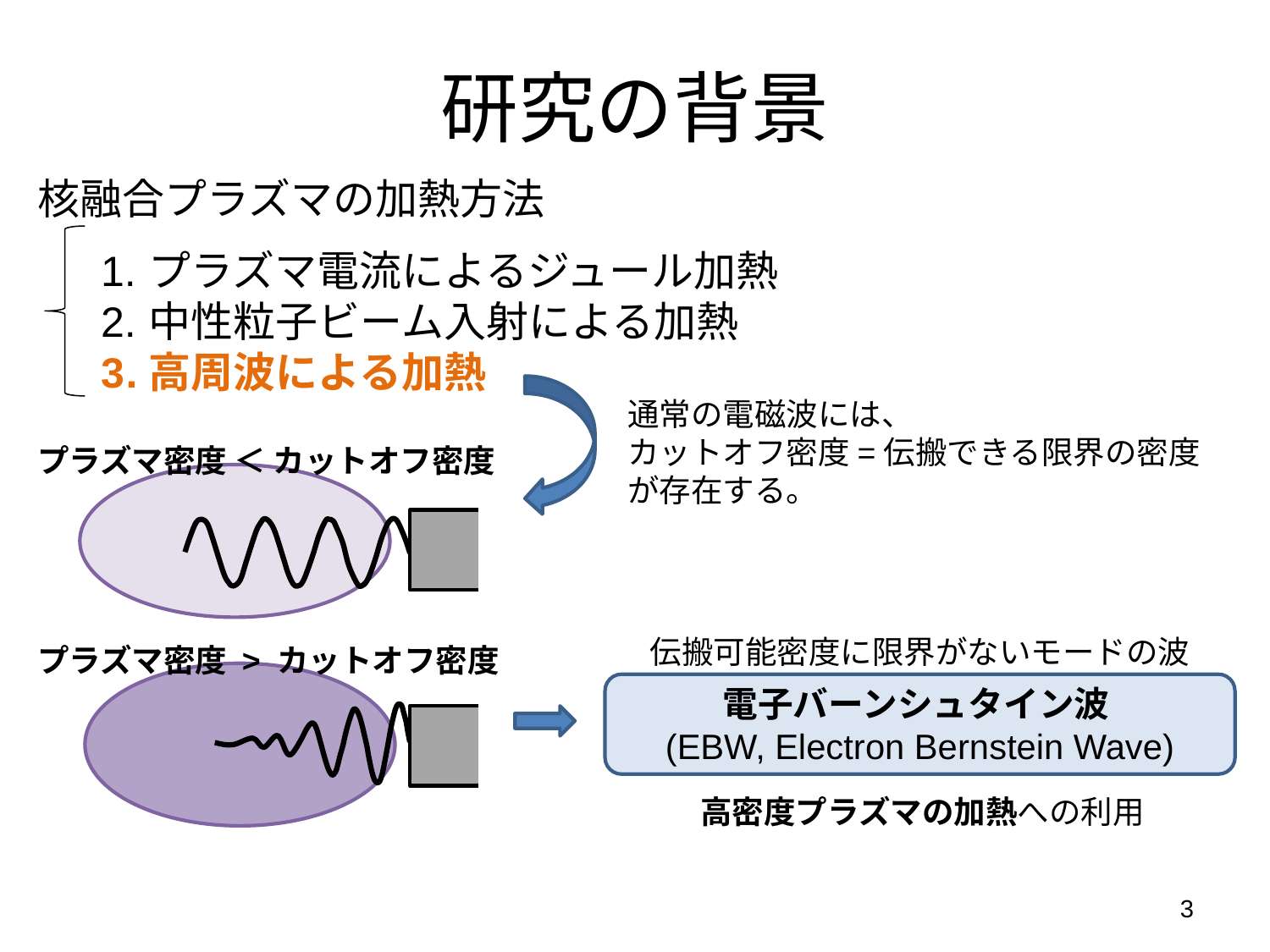

# 研究の背景
核融合プラズマの加熱方法

プラズマ電流によるジュール加熱
中性粒子ビーム入射による加熱
高周波による加熱

通常の電磁波には、
カットオフ密度=伝搬できる限界の密度
が存在する。
プラズマ密度 ＜ カットオフ密度

伝搬可能密度に限界がないモードの波
プラズマ密度 > カットオフ密度

電子バーンシュタイン波
(EBW, Electron Bernstein Wave)

高密度プラズマの加熱への利用
3